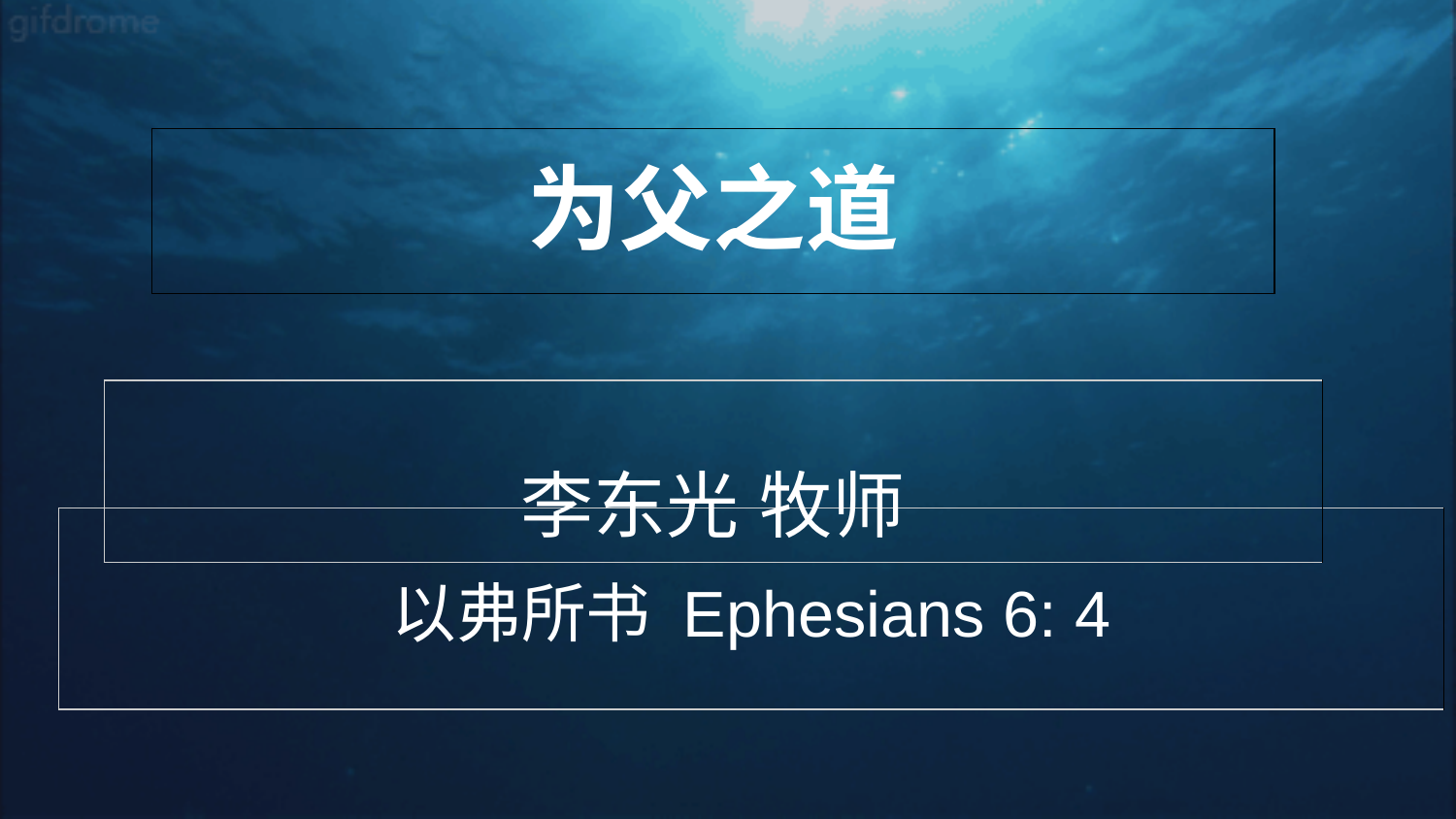

| 为父之道 |
| --- |
| 李东光 牧师 |
| --- |
| 以弗所书 Ephesians 6: 4 |
| --- |